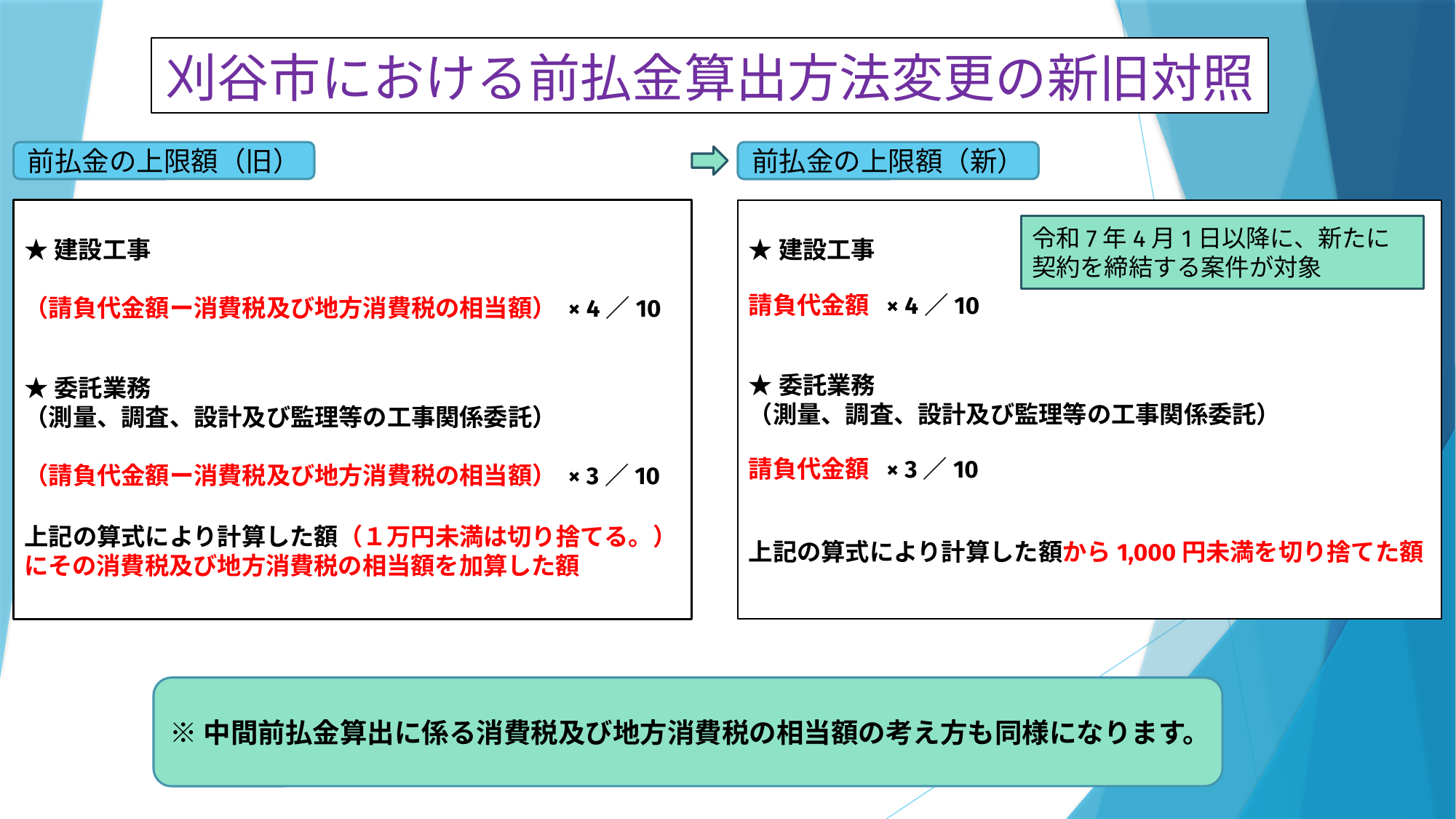

# 刈谷市における前払金算出方法変更の新旧対照
前払金の上限額（旧）
前払金の上限額（新）

★建設工事

（請負代金額ー消費税及び地方消費税の相当額） × 4／10

★委託業務
（測量、調査、設計及び監理等の工事関係委託）

（請負代金額ー消費税及び地方消費税の相当額） × 3／10

上記の算式により計算した額（１万円未満は切り捨てる。）にその消費税及び地方消費税の相当額を加算した額

★建設工事

請負代金額  × 4／10

★委託業務
（測量、調査、設計及び監理等の工事関係委託）

請負代金額  × 3／10

上記の算式により計算した額から1,000円未満を切り捨てた額
令和7年4月1日以降に、新たに契約を締結する案件が対象
※中間前払金算出に係る消費税及び地方消費税の相当額の考え方も同様になります。